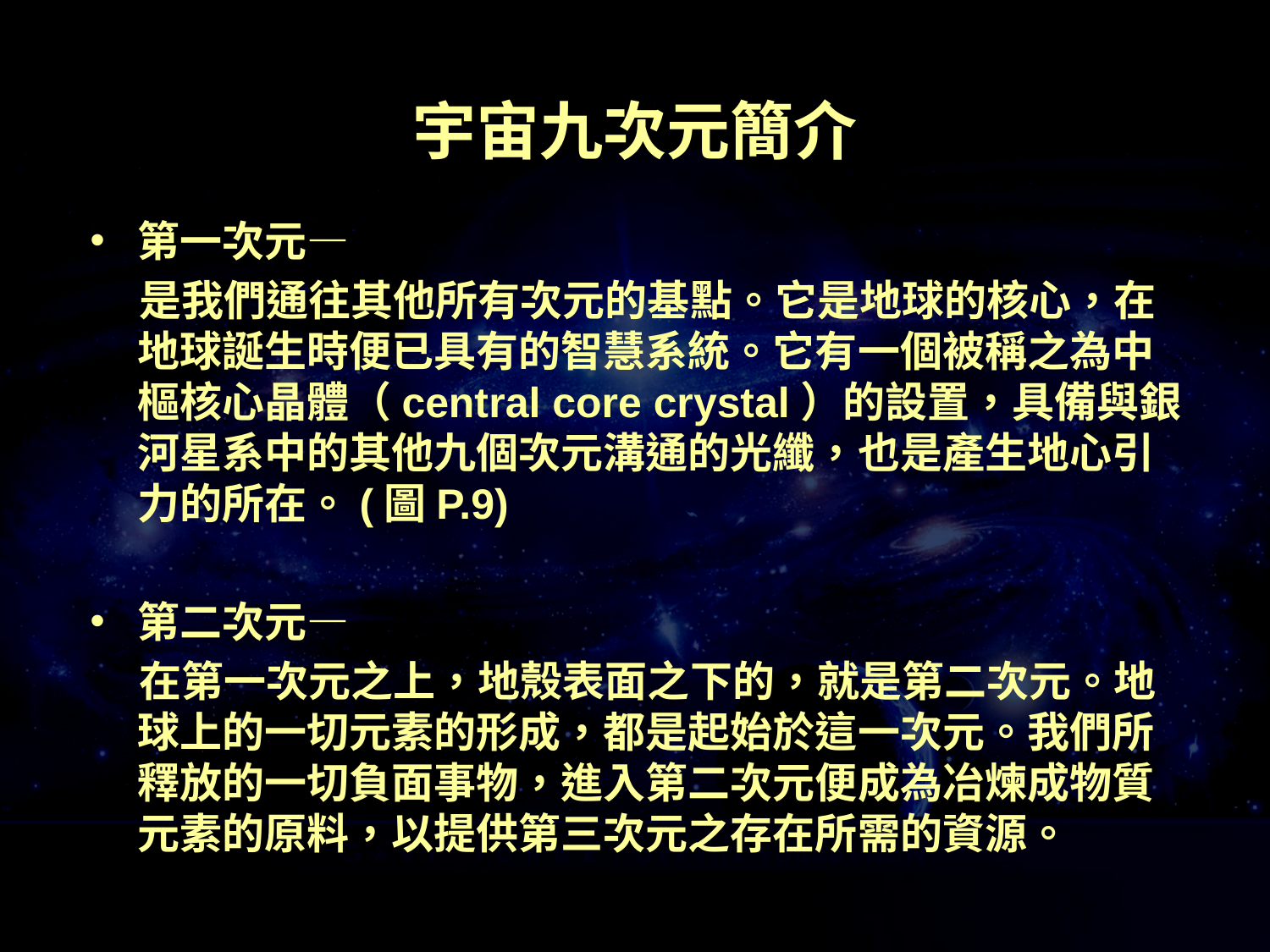

# 宇宙九次元簡介
第一次元—
是我們通往其他所有次元的基點。它是地球的核心，在地球誕生時便已具有的智慧系統。它有一個被稱之為中樞核心晶體（central core crystal）的設置，具備與銀河星系中的其他九個次元溝通的光纖，也是產生地心引力的所在。(圖P.9)

第二次元—
在第一次元之上，地殼表面之下的，就是第二次元。地球上的一切元素的形成，都是起始於這一次元。我們所釋放的一切負面事物，進入第二次元便成為冶煉成物質元素的原料，以提供第三次元之存在所需的資源。